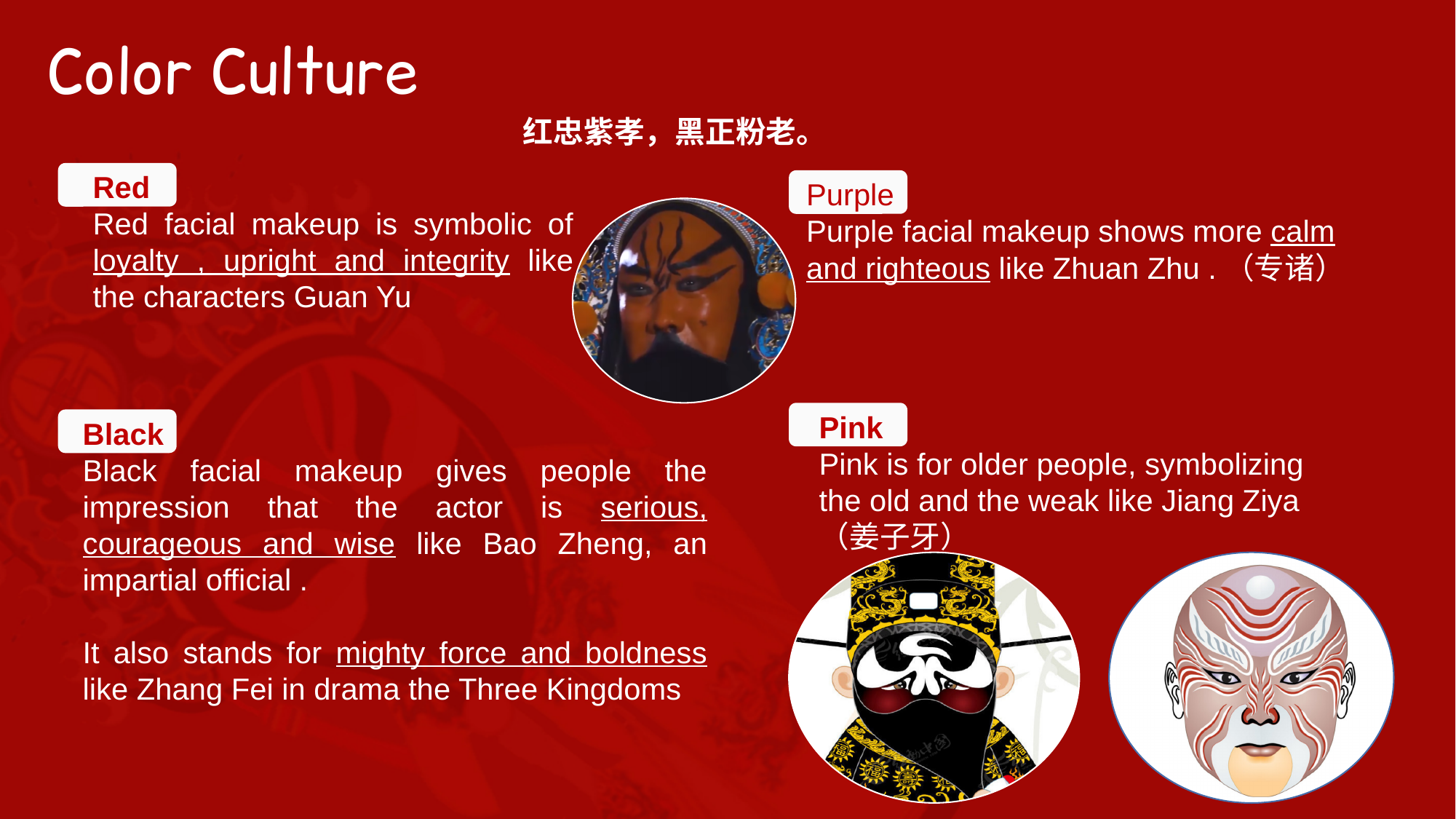

Color Culture
红忠紫孝，黑正粉老。
Red
Red facial makeup is symbolic of loyalty , upright and integrity like the characters Guan Yu

Purple
Purple facial makeup shows more calm and righteous like Zhuan Zhu .（专诸）

Pink
Pink is for older people, symbolizing the old and the weak like Jiang Ziya（姜子牙）

Black
Black facial makeup gives people the impression that the actor is serious, courageous and wise like Bao Zheng, an impartial official .

It also stands for mighty force and boldness like Zhang Fei in drama the Three Kingdoms